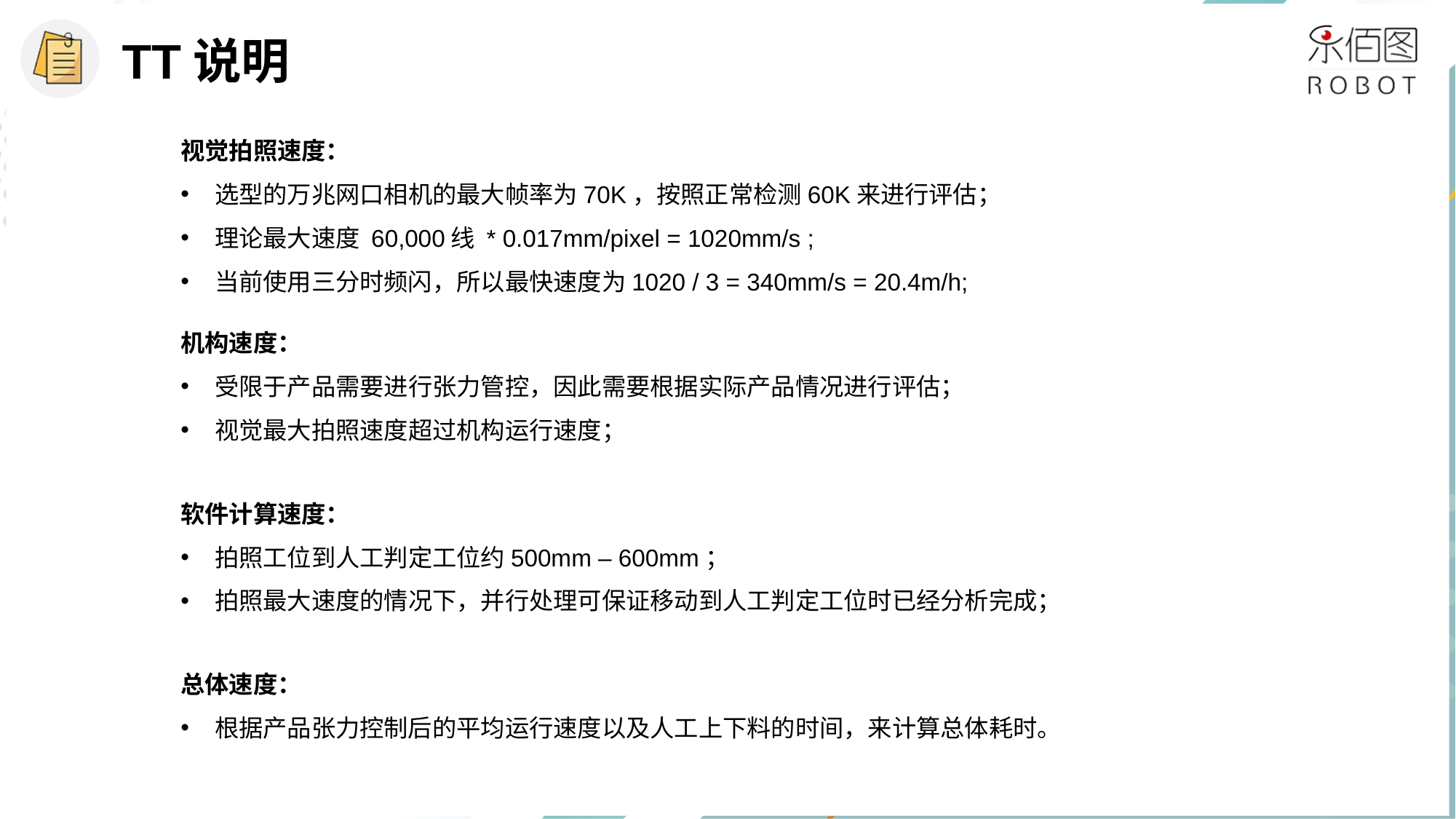

TT说明
视觉拍照速度：
选型的万兆网口相机的最大帧率为70K，按照正常检测60K来进行评估；
理论最大速度 60,000线 * 0.017mm/pixel = 1020mm/s ;
当前使用三分时频闪，所以最快速度为1020 / 3 = 340mm/s = 20.4m/h;
机构速度：
受限于产品需要进行张力管控，因此需要根据实际产品情况进行评估；
视觉最大拍照速度超过机构运行速度；
软件计算速度：
拍照工位到人工判定工位约500mm – 600mm；
拍照最大速度的情况下，并行处理可保证移动到人工判定工位时已经分析完成；
总体速度：
根据产品张力控制后的平均运行速度以及人工上下料的时间，来计算总体耗时。